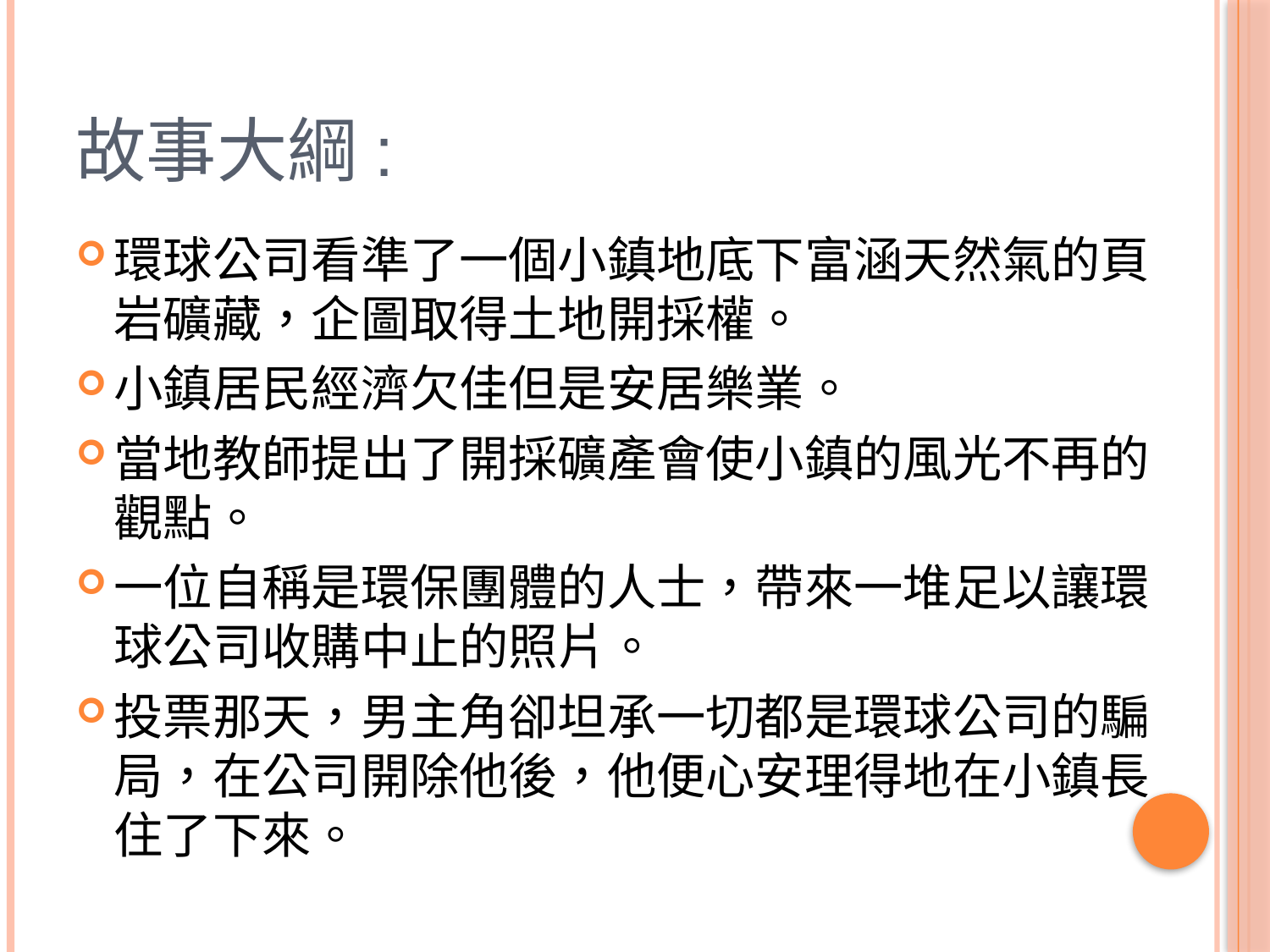

# 故事大綱:
環球公司看準了一個小鎮地底下富涵天然氣的頁岩礦藏，企圖取得土地開採權。
小鎮居民經濟欠佳但是安居樂業。
當地教師提出了開採礦產會使小鎮的風光不再的觀點。
一位自稱是環保團體的人士，帶來一堆足以讓環球公司收購中止的照片。
投票那天，男主角卻坦承一切都是環球公司的騙局，在公司開除他後，他便心安理得地在小鎮長住了下來。